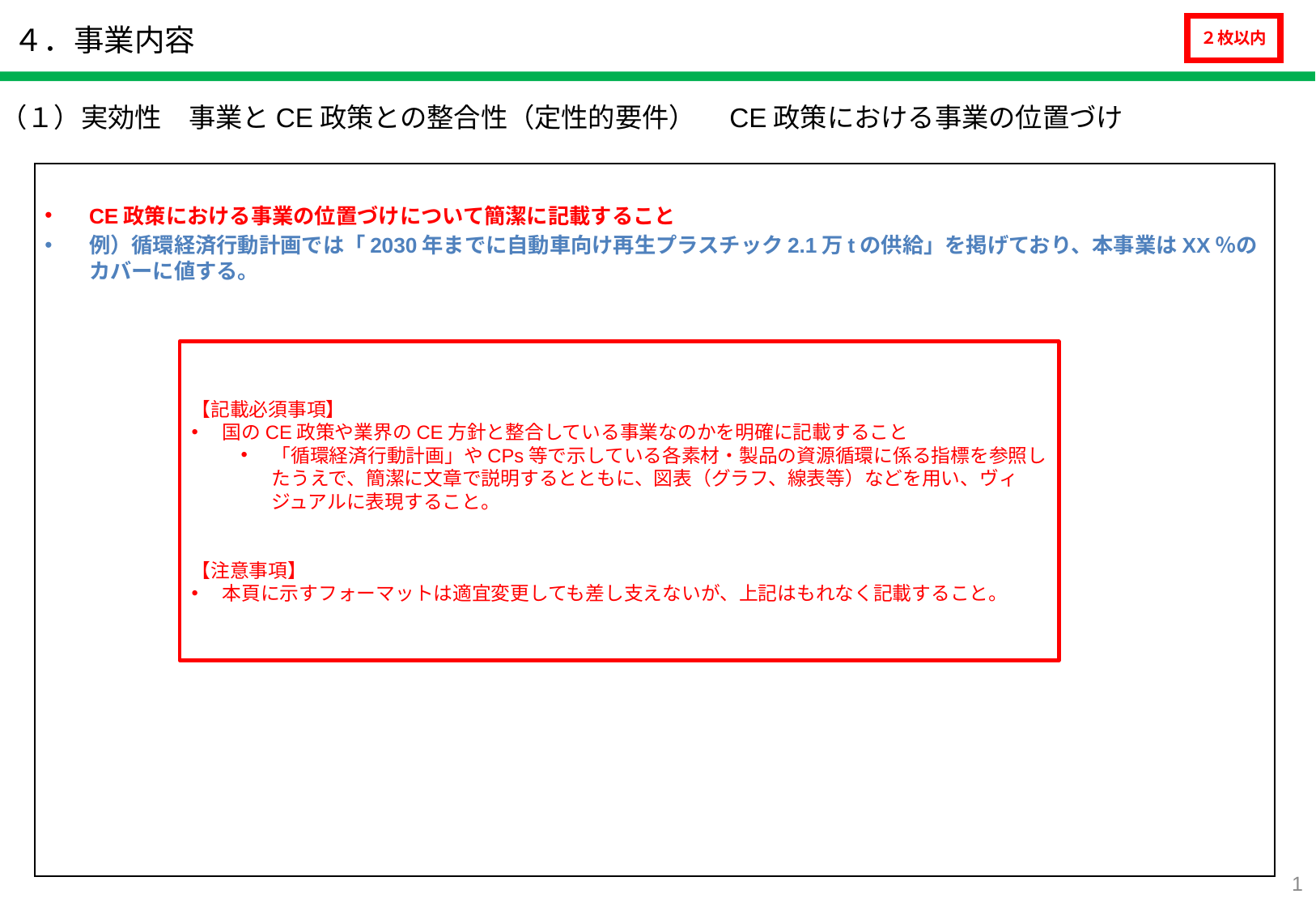

４．事業内容
２枚以内
（１）実効性　事業とCE政策との整合性（定性的要件）　CE政策における事業の位置づけ

CE政策における事業の位置づけについて簡潔に記載すること
例）循環経済行動計画では「2030年までに自動車向け再生プラスチック2.1万tの供給」を掲げており、本事業はXX％のカバーに値する。
【記載必須事項】
国のCE政策や業界のCE方針と整合している事業なのかを明確に記載すること
「循環経済行動計画」やCPs等で示している各素材・製品の資源循環に係る指標を参照したうえで、簡潔に文章で説明するとともに、図表（グラフ、線表等）などを用い、ヴィジュアルに表現すること。

【注意事項】
本頁に示すフォーマットは適宜変更しても差し支えないが、上記はもれなく記載すること。

1